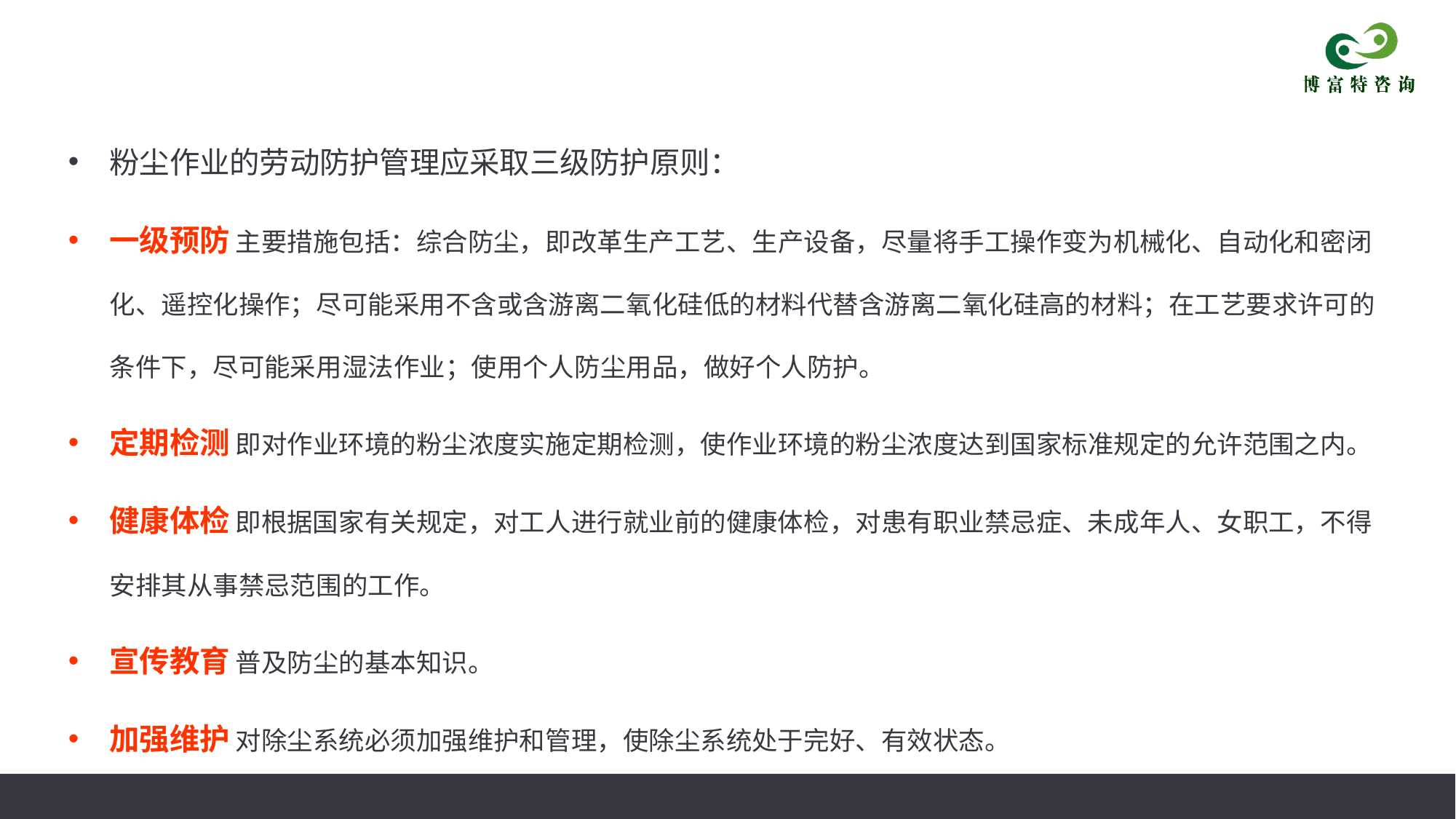

粉尘作业的劳动防护管理应采取三级防护原则：
一级预防 主要措施包括：综合防尘，即改革生产工艺、生产设备，尽量将手工操作变为机械化、自动化和密闭化、遥控化操作；尽可能采用不含或含游离二氧化硅低的材料代替含游离二氧化硅高的材料；在工艺要求许可的条件下，尽可能采用湿法作业；使用个人防尘用品，做好个人防护。
定期检测 即对作业环境的粉尘浓度实施定期检测，使作业环境的粉尘浓度达到国家标准规定的允许范围之内。
健康体检 即根据国家有关规定，对工人进行就业前的健康体检，对患有职业禁忌症、未成年人、女职工，不得安排其从事禁忌范围的工作。
宣传教育 普及防尘的基本知识。
加强维护 对除尘系统必须加强维护和管理，使除尘系统处于完好、有效状态。